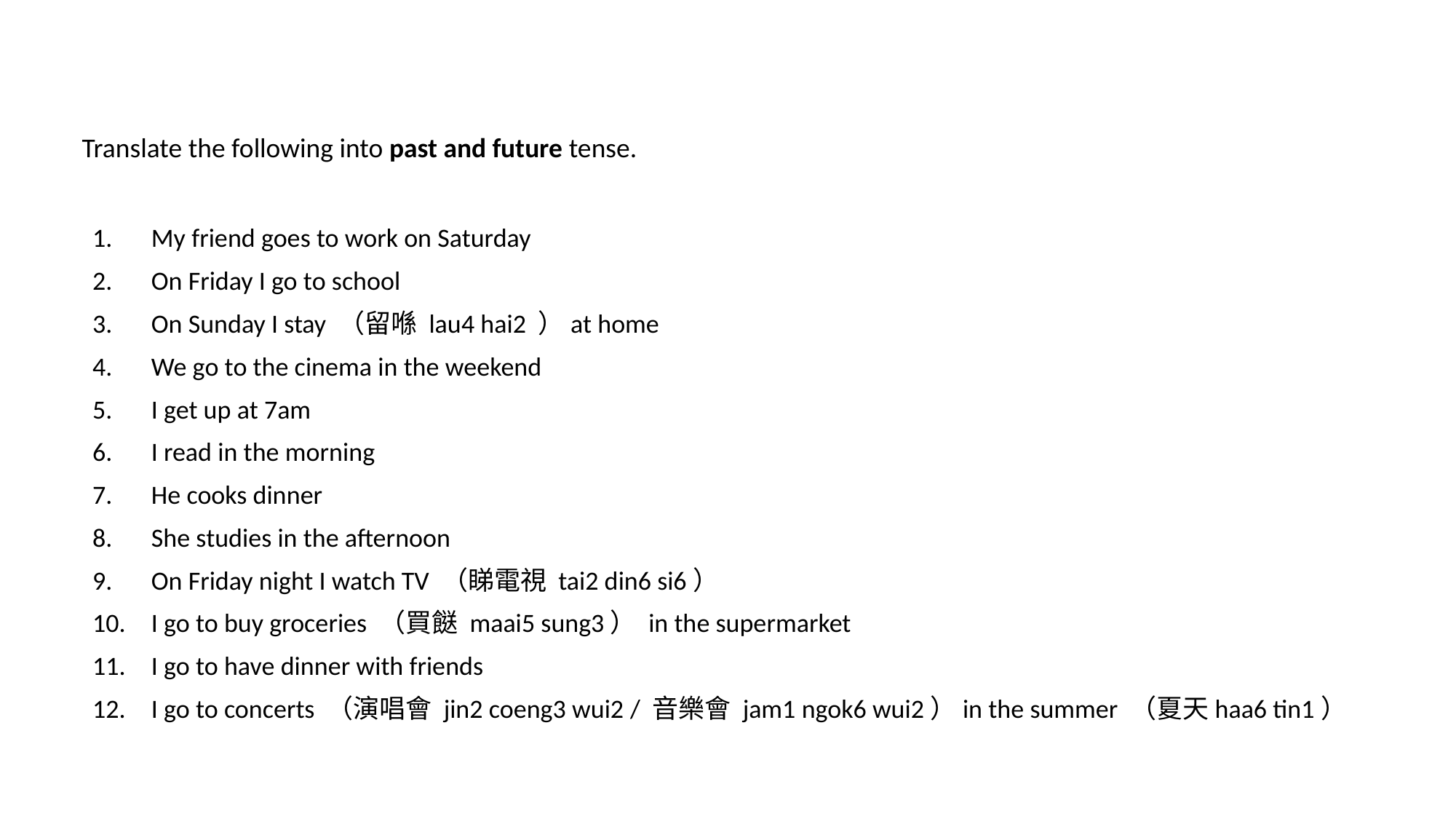

Translate the following into past and future tense.
My friend goes to work on Saturday
On Friday I go to school
On Sunday I stay （留喺 lau4 hai2 ）at home
We go to the cinema in the weekend
I get up at 7am
I read in the morning
He cooks dinner
She studies in the afternoon
On Friday night I watch TV （睇電視 tai2 din6 si6）
I go to buy groceries （買餸 maai5 sung3） in the supermarket
I go to have dinner with friends
I go to concerts （演唱會 jin2 coeng3 wui2 / 音樂會 jam1 ngok6 wui2）in the summer （夏天haa6 tin1）